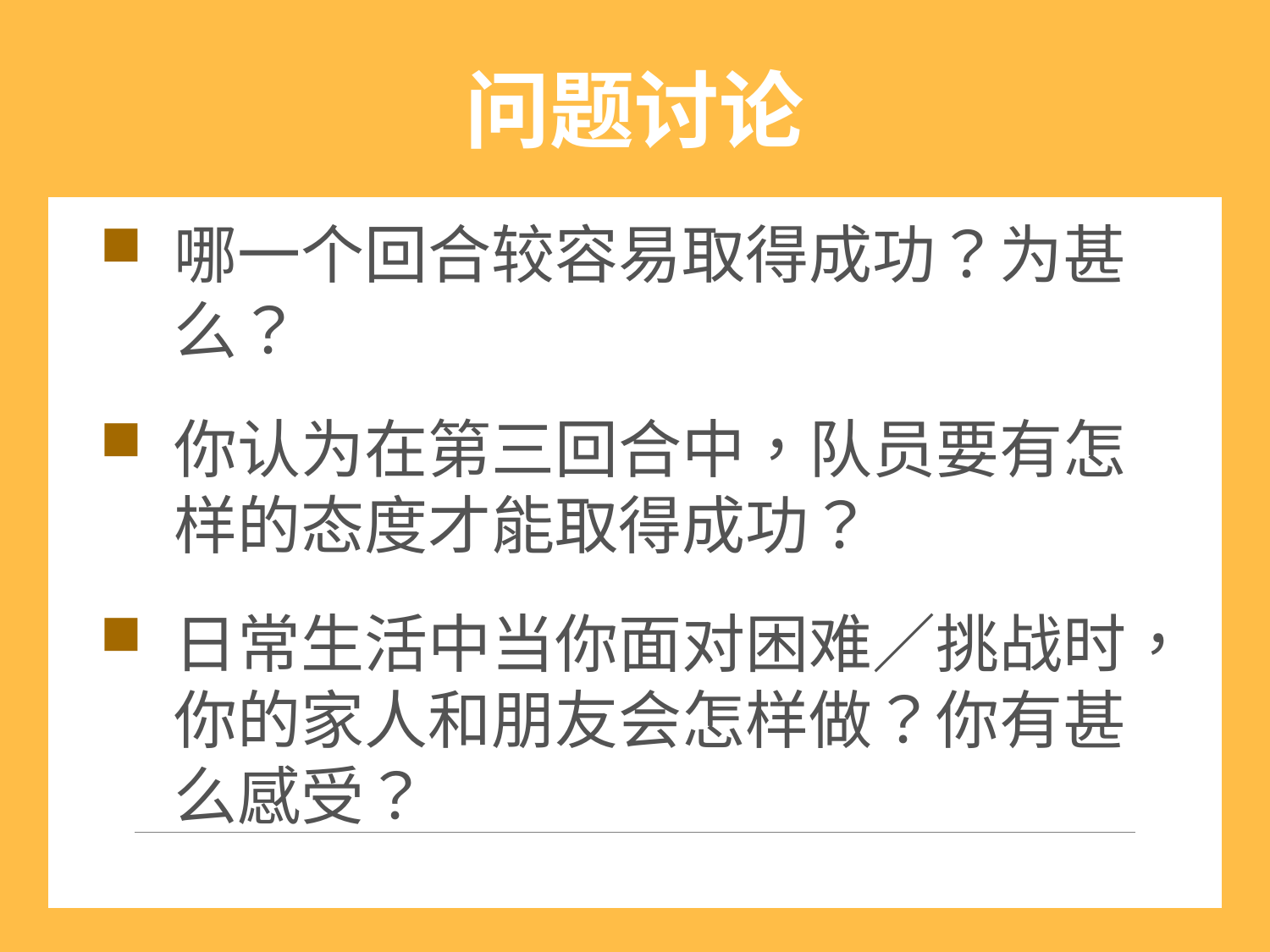

问题讨论
哪一个回合较容易取得成功？为甚么？
你认为在第三回合中，队员要有怎样的态度才能取得成功？
日常生活中当你面对困难／挑战时，你的家人和朋友会怎样做？你有甚么感受？